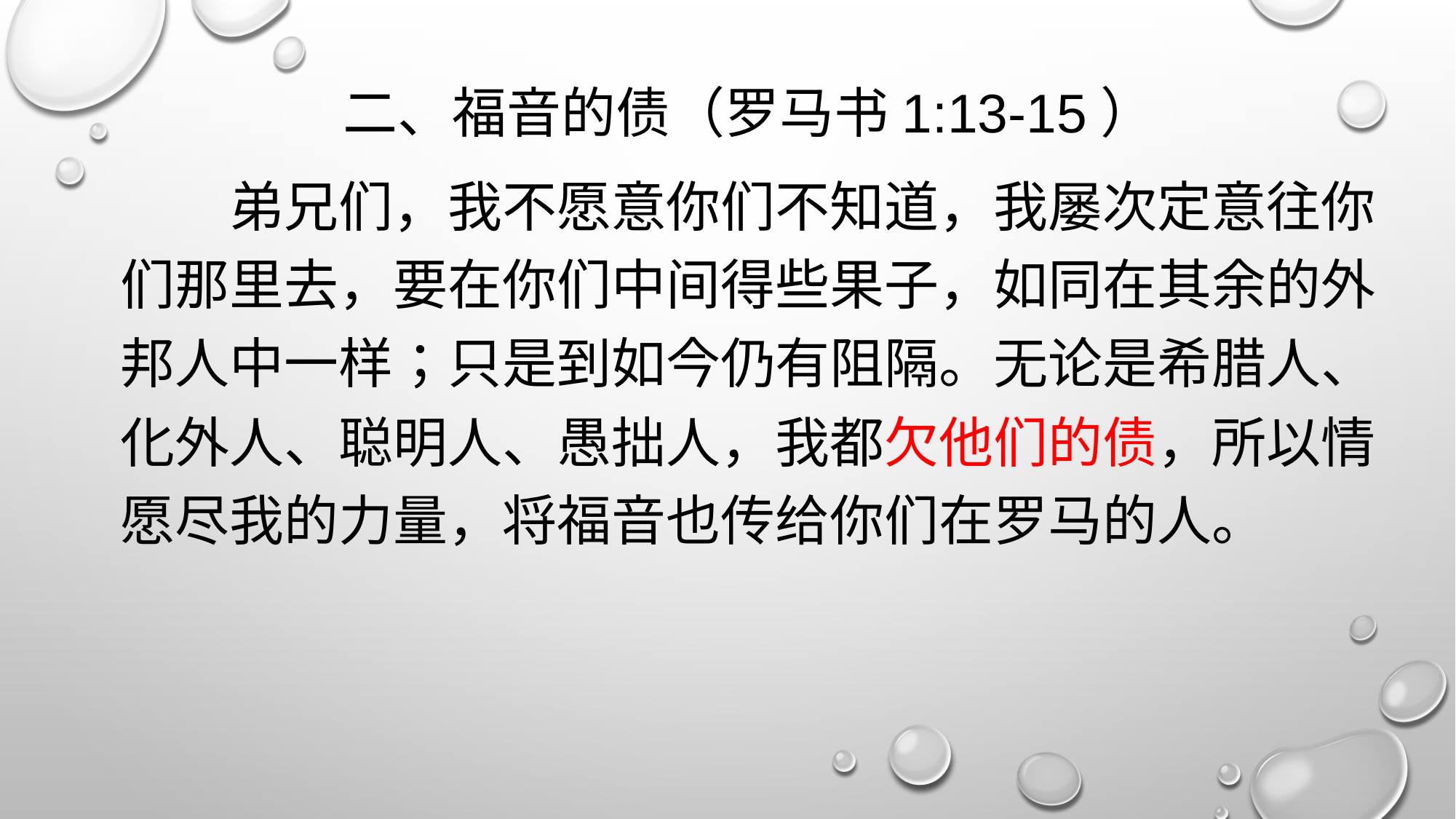

二、福音的债（罗马书1:13-15）
	弟兄们，我不愿意你们不知道，我屡次定意往你们那里去，要在你们中间得些果子，如同在其余的外邦人中一样；只是到如今仍有阻隔。无论是希腊人、化外人、聪明人、愚拙人，我都欠他们的债，所以情愿尽我的力量，将福音也传给你们在罗马的人。